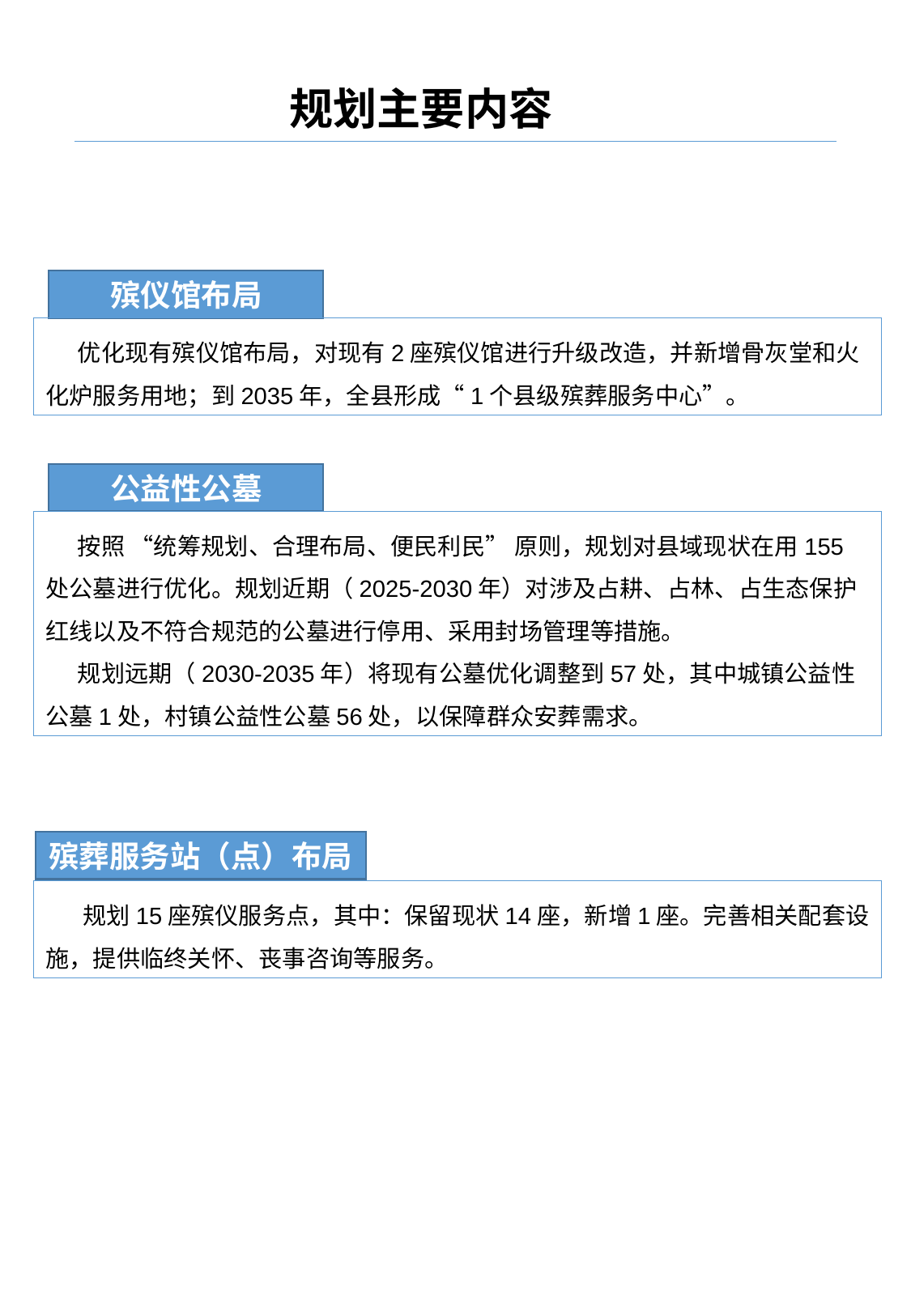

# 规划主要内容
殡仪馆布局
     优化现有殡仪馆布局，对现有2座殡仪馆进行升级改造，并新增骨灰堂和火化炉服务用地；到2035年，全县形成“1个县级殡葬服务中心”。
公益性公墓
     按照 “统筹规划、合理布局、便民利民” 原则，规划对县域现状在用155处公墓进行优化。规划近期（2025-2030年）对涉及占耕、占林、占生态保护红线以及不符合规范的公墓进行停用、采用封场管理等措施。
     规划远期（2030-2035年）将现有公墓优化调整到57处，其中城镇公益性公墓1处，村镇公益性公墓56处，以保障群众安葬需求。
殡葬服务站（点）布局
      规划15座殡仪服务点，其中：保留现状14座，新增1座。完善相关配套设施，提供临终关怀、丧事咨询等服务。